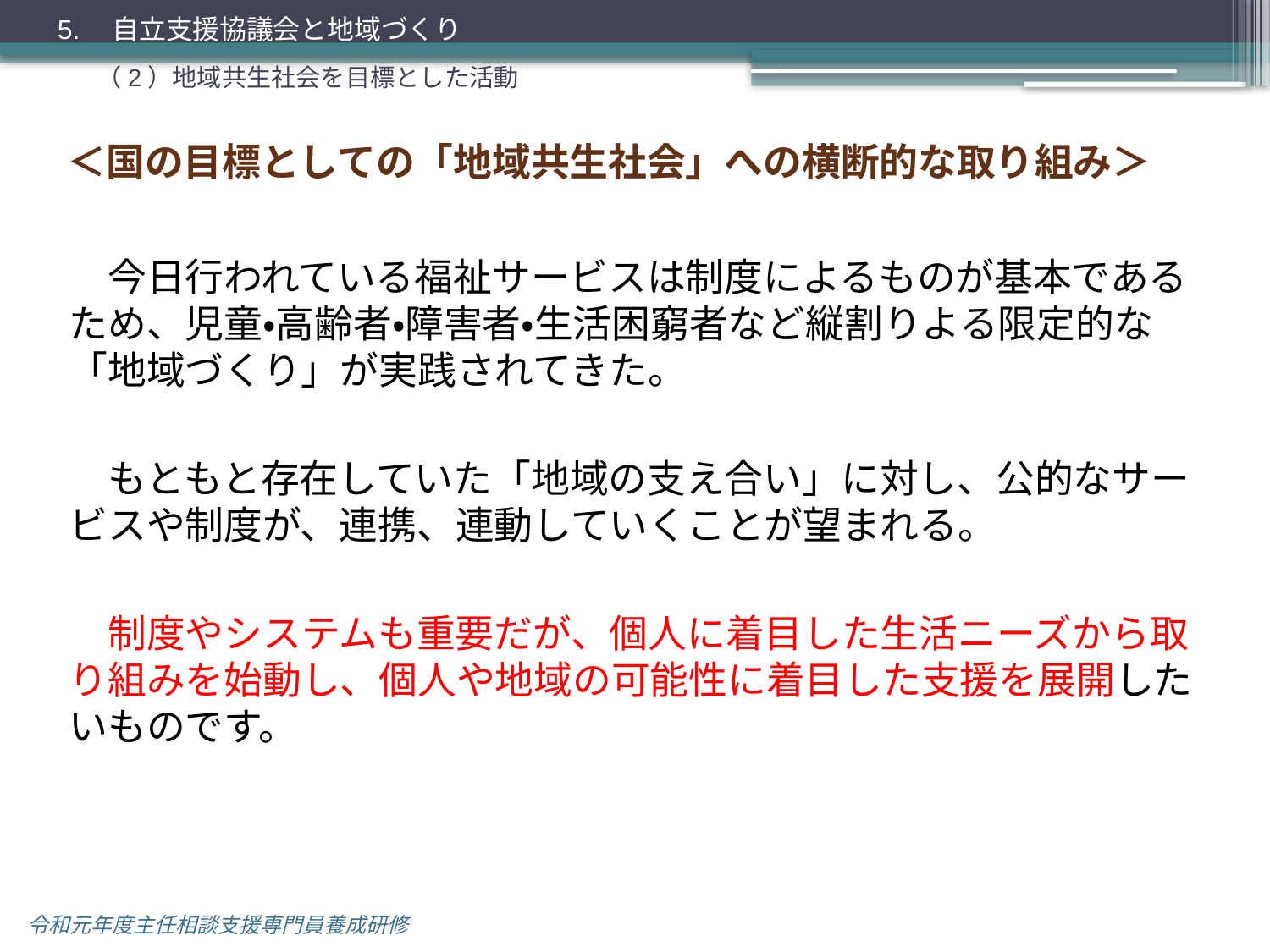

5.　自立支援協議会と地域づくり
（2）地域共生社会を目標とした活動

＜国の目標としての「地域共生社会」への横断的な取り組み＞
　今日行われている福祉サービスは制度によるものが基本であるため、児童・高齢者・障害者・生活困窮者など縦割りよる限定的な「地域づくり」が実践されてきた。

　もともと存在していた「地域の支え合い」に対し、公的なサービスや制度が、連携、連動していくことが望まれる。

　制度やシステムも重要だが、個人に着目した生活ニーズから取り組みを始動し、個人や地域の可能性に着目した支援を展開したいものです。

令和元年度主任相談支援専門員養成研修